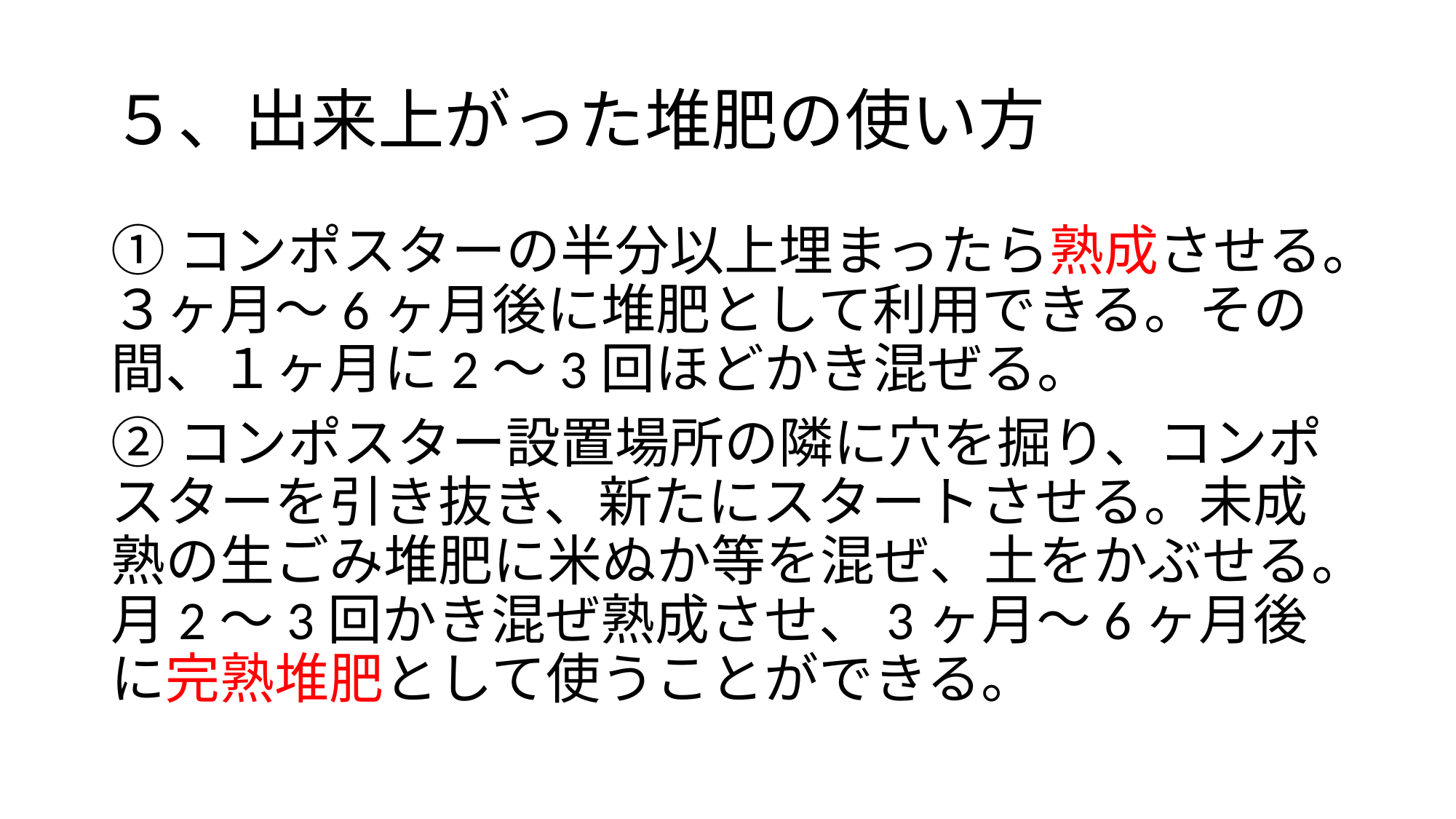

# ５、出来上がった堆肥の使い方
①コンポスターの半分以上埋まったら熟成させる。３ヶ月～6ヶ月後に堆肥として利用できる。その間、１ヶ月に2～3回ほどかき混ぜる。
②コンポスター設置場所の隣に穴を掘り、コンポスターを引き抜き、新たにスタートさせる。未成熟の生ごみ堆肥に米ぬか等を混ぜ、土をかぶせる。月2～3回かき混ぜ熟成させ、3ヶ月～6ヶ月後に完熟堆肥として使うことができる。